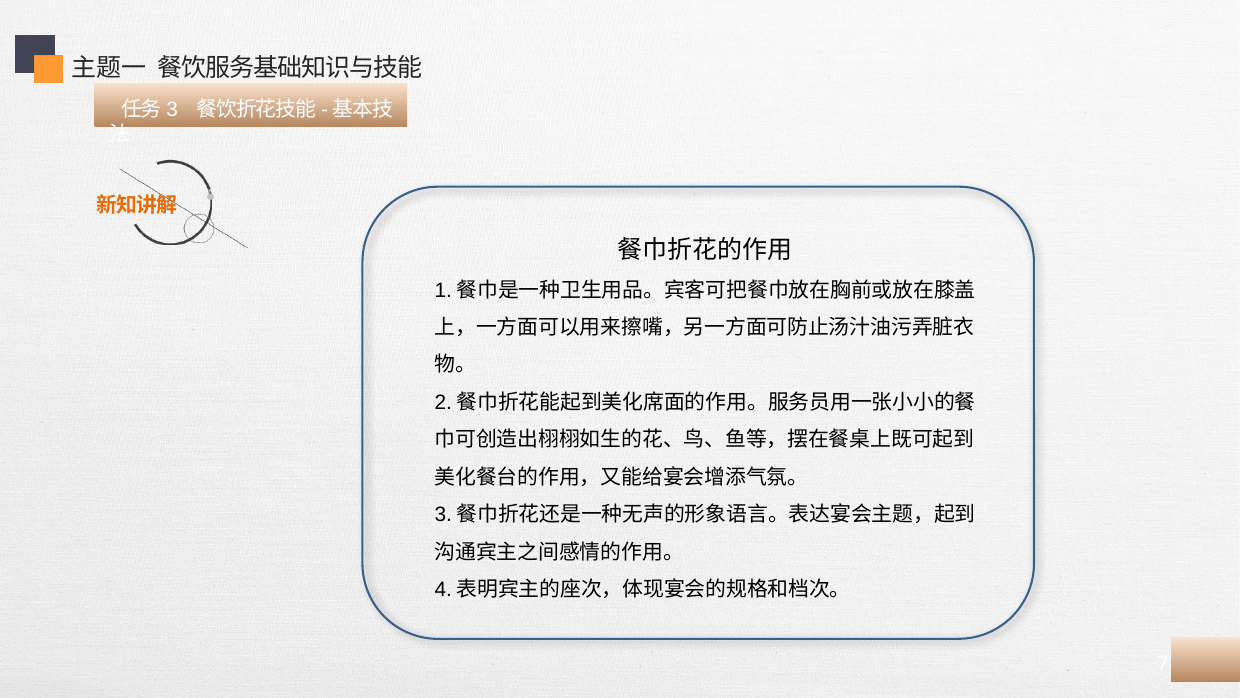

主题一  餐饮服务基础知识与技能

 任务3   餐饮折花技能-基本技法

餐巾折花的作用
1.餐巾是一种卫生用品。宾客可把餐巾放在胸前或放在膝盖上，一方面可以用来擦嘴，另一方面可防止汤汁油污弄脏衣物。
2.餐巾折花能起到美化席面的作用。服务员用一张小小的餐巾可创造出栩栩如生的花、鸟、鱼等，摆在餐桌上既可起到美化餐台的作用，又能给宴会增添气氛。
3.餐巾折花还是一种无声的形象语言。表达宴会主题，起到沟通宾主之间感情的作用。
4.表明宾主的座次，体现宴会的规格和档次。